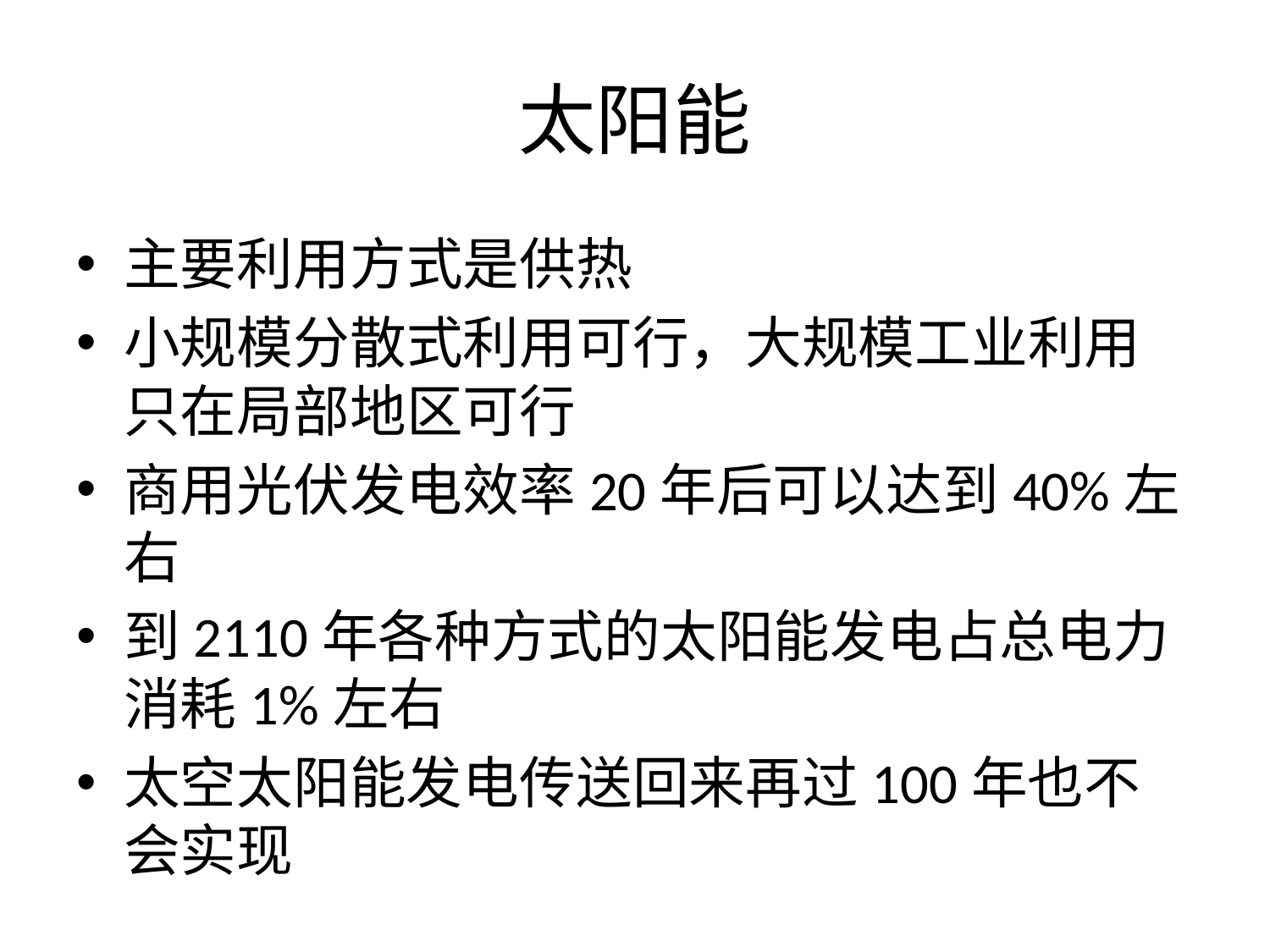

# 太阳能
主要利用方式是供热
小规模分散式利用可行，大规模工业利用只在局部地区可行
商用光伏发电效率20年后可以达到40%左右
到2110年各种方式的太阳能发电占总电力消耗1%左右
太空太阳能发电传送回来再过100年也不会实现